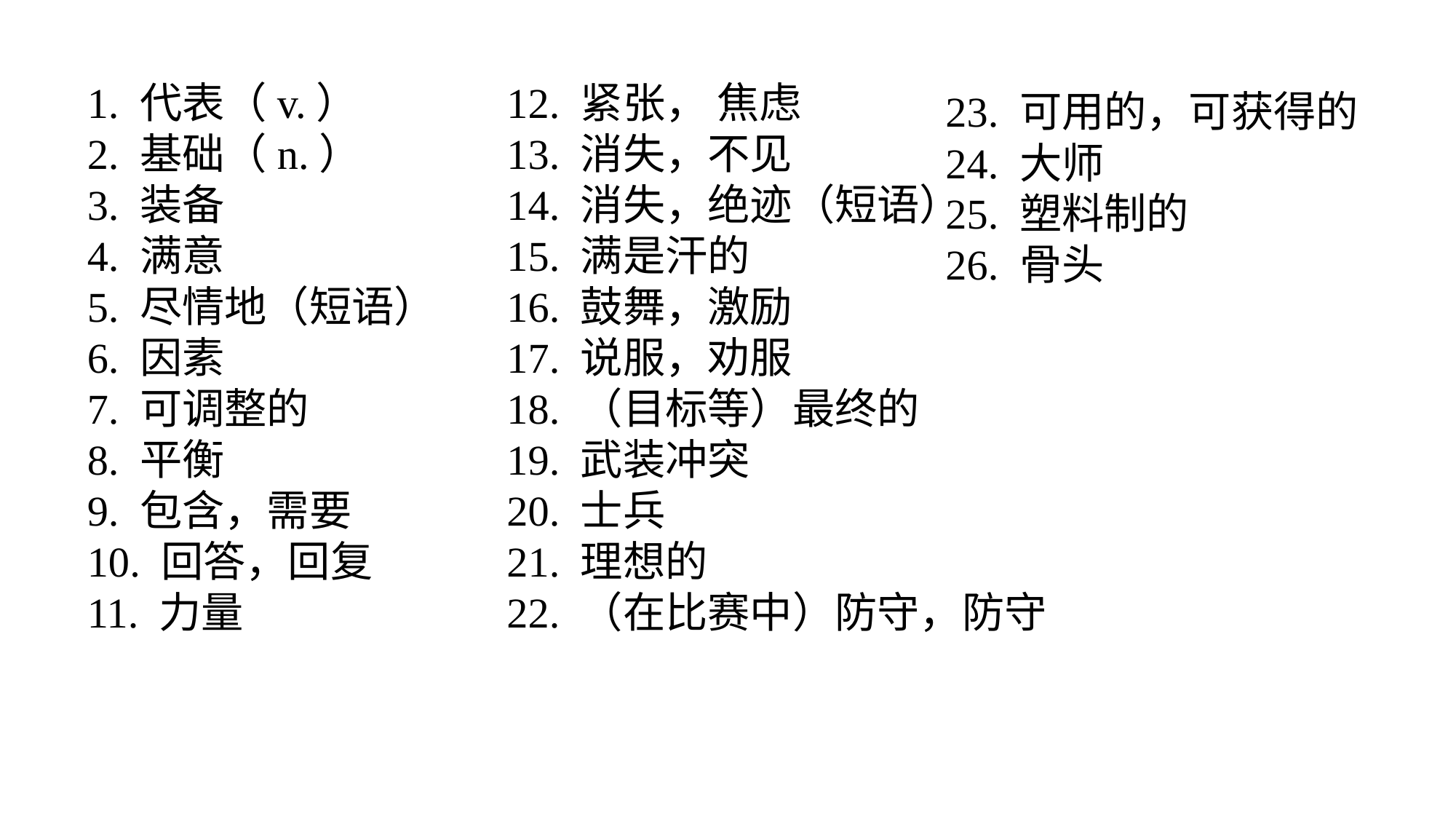

1. 代表（v.）
2. 基础（n.）
3. 装备
4. 满意
5. 尽情地（短语）
6. 因素
7. 可调整的
8. 平衡
9. 包含，需要
10. 回答，回复
11. 力量
12. 紧张， 焦虑
13. 消失，不见
14. 消失，绝迹（短语）
15. 满是汗的
16. 鼓舞，激励
17. 说服，劝服
18. （目标等）最终的
19. 武装冲突
20. 士兵
21. 理想的
22. （在比赛中）防守，防守
23. 可用的，可获得的
24. 大师
25. 塑料制的
26. 骨头